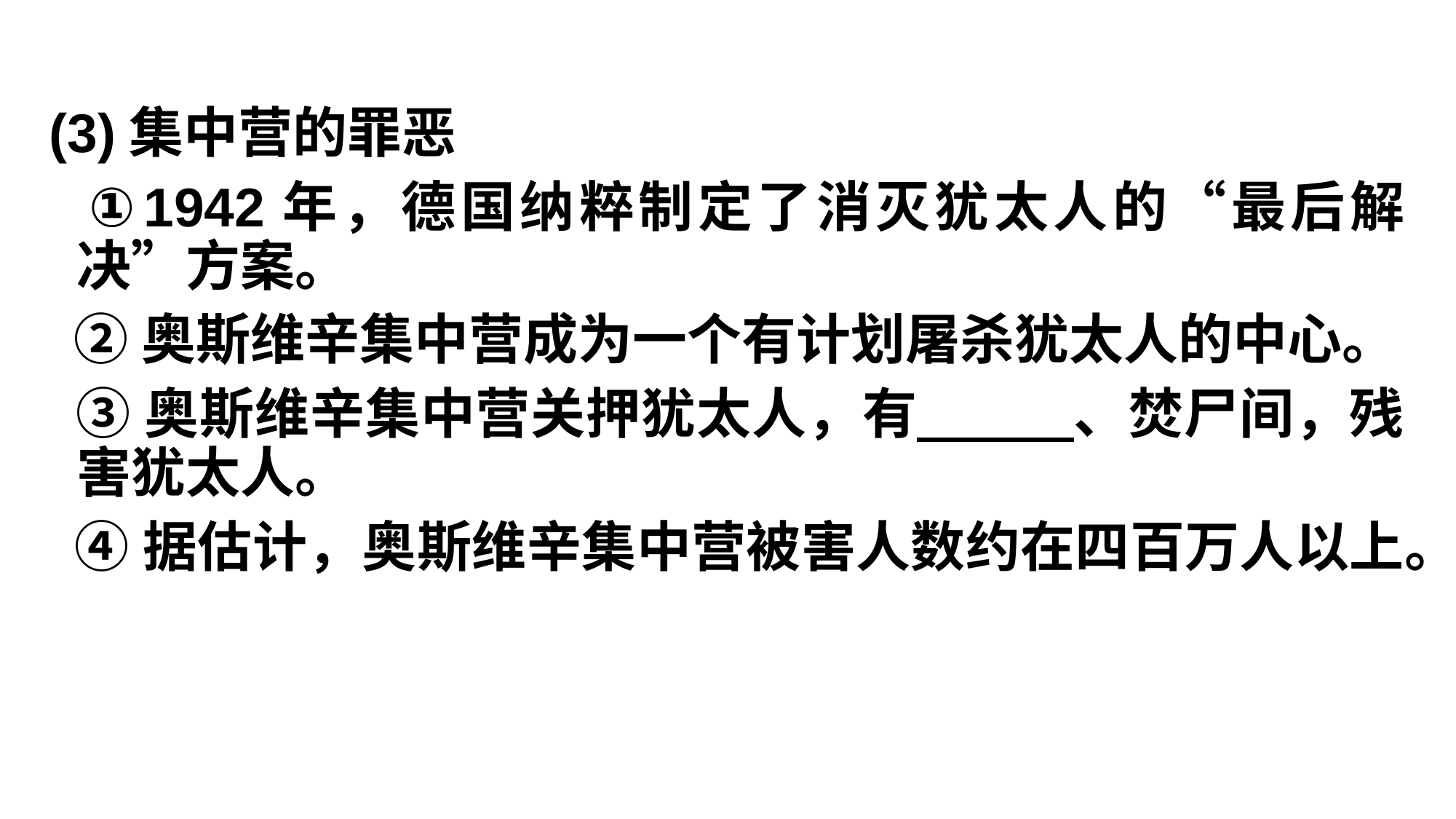

(3)集中营的罪恶
  ①1942年，德国纳粹制定了消灭犹太人的“最后解决”方案。
  ②奥斯维辛集中营成为一个有计划屠杀犹太人的中心。
  ③奥斯维辛集中营关押犹太人，有            、焚尸间，残害犹太人。
  ④据估计，奥斯维辛集中营被害人数约在四百万人以上。